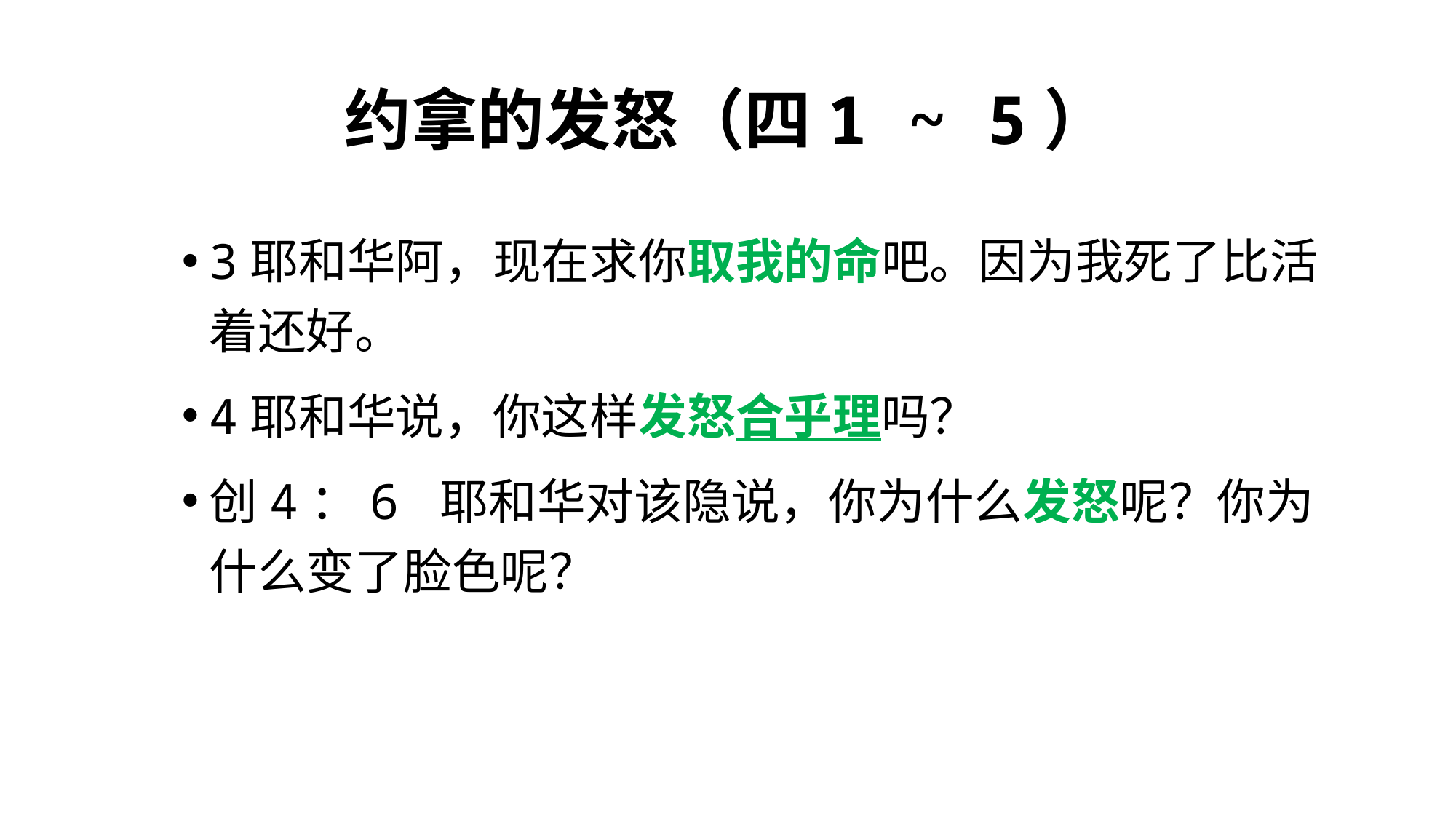

# 约拿的发怒（四1 ~ 5）
3耶和华阿，现在求你取我的命吧。因为我死了比活着还好。
4耶和华说，你这样发怒合乎理吗？
创4：6 耶和华对该隐说，你为什么发怒呢？你为什么变了脸色呢？